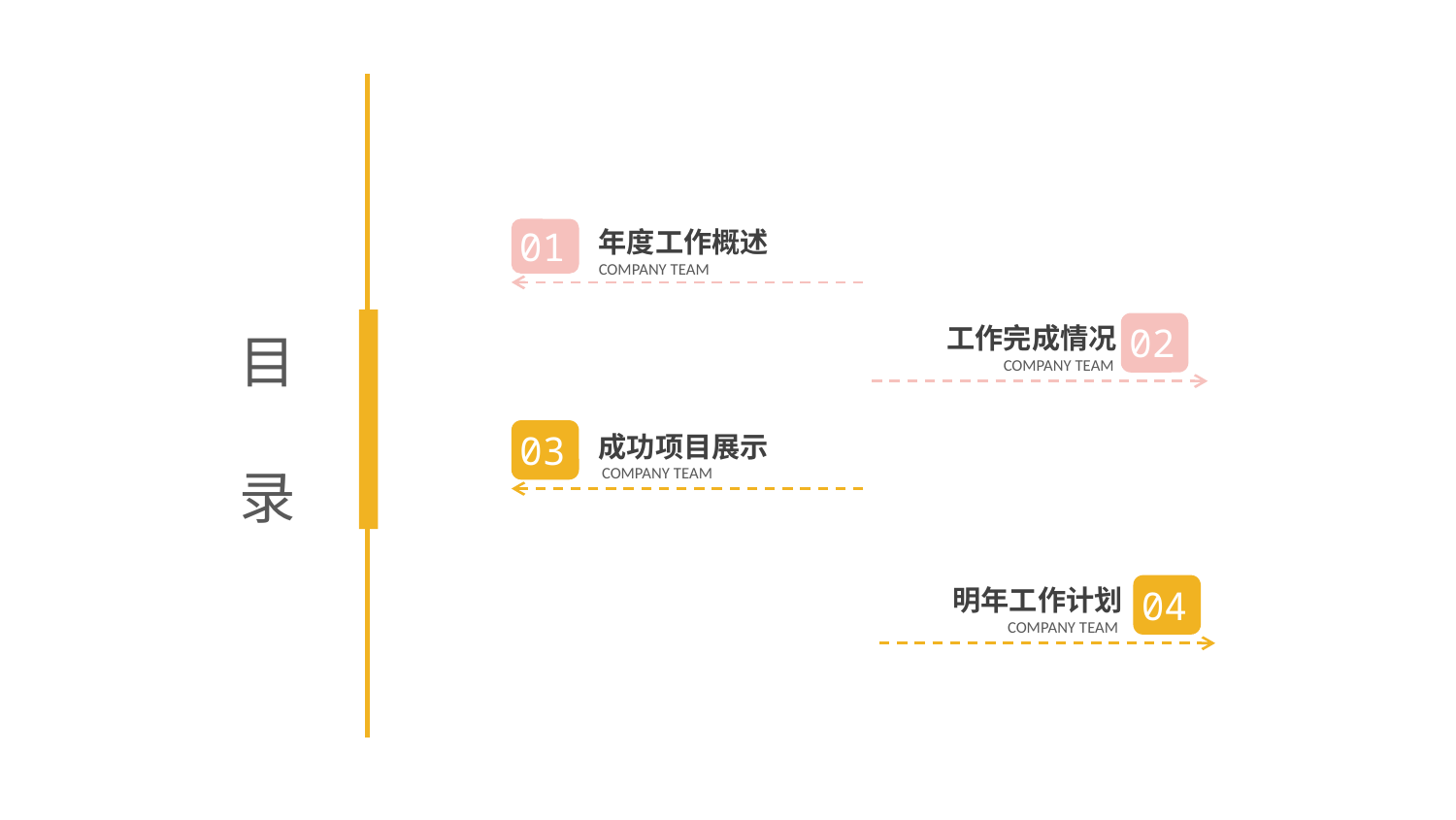

年度工作概述
COMPANY TEAM
01

02
工作完成情况
COMPANY TEAM
目
   录
03
成功项目展示
COMPANY TEAM
04
明年工作计划
COMPANY TEAM